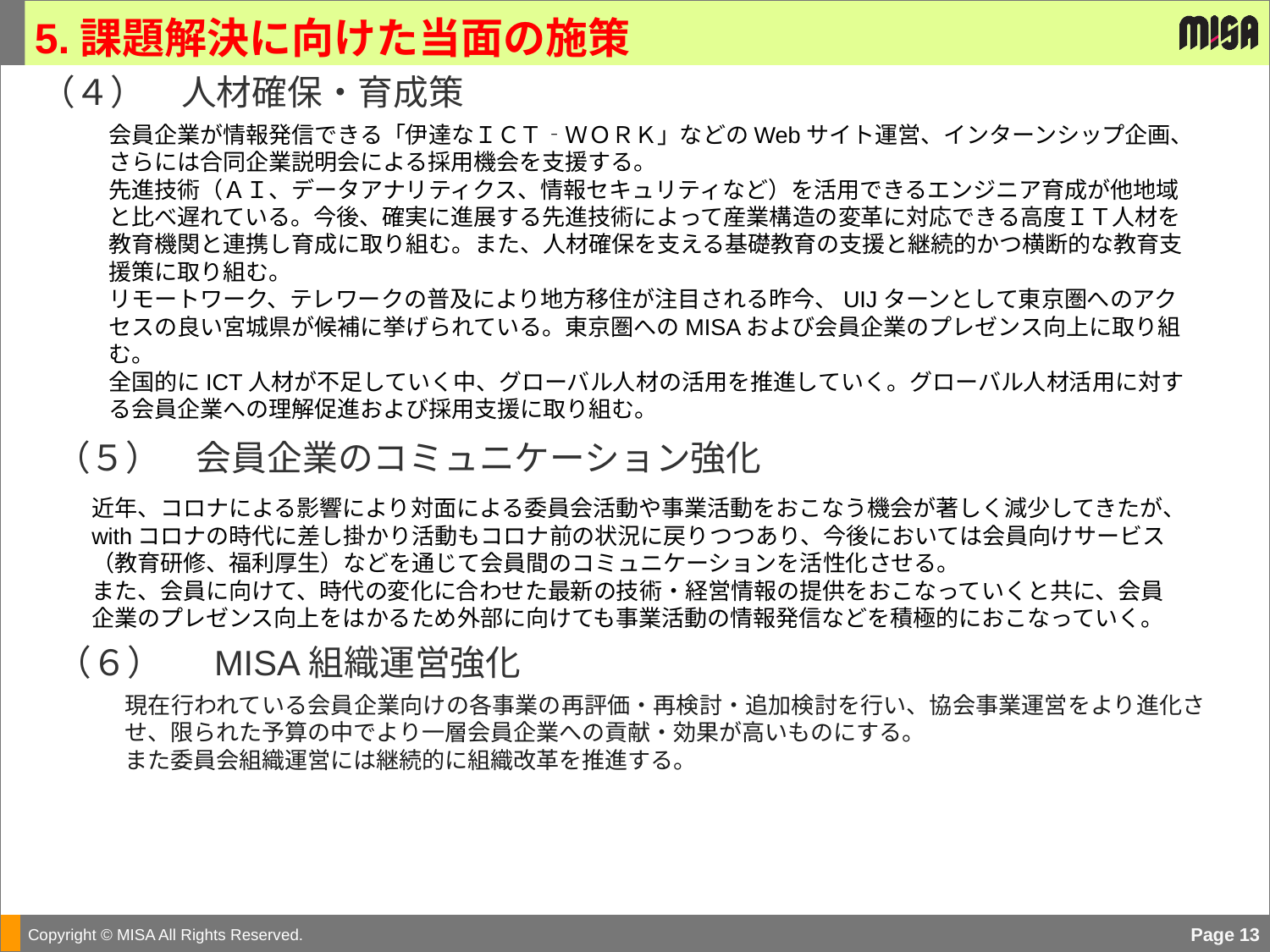

5.課題解決に向けた当面の施策
（４）　人材確保・育成策
会員企業が情報発信できる「伊達なＩＣＴ‐ＷＯＲＫ」などのWebサイト運営、インターンシップ企画、さらには合同企業説明会による採用機会を支援する。
先進技術（ＡＩ、データアナリティクス、情報セキュリティなど）を活用できるエンジニア育成が他地域と比べ遅れている。今後、確実に進展する先進技術によって産業構造の変革に対応できる高度ＩＴ人材を教育機関と連携し育成に取り組む。また、人材確保を支える基礎教育の支援と継続的かつ横断的な教育支援策に取り組む。
リモートワーク、テレワークの普及により地方移住が注目される昨今、UIJターンとして東京圏へのアクセスの良い宮城県が候補に挙げられている。東京圏へのMISAおよび会員企業のプレゼンス向上に取り組む。
全国的にICT人材が不足していく中、グローバル人材の活用を推進していく。グローバル人材活用に対する会員企業への理解促進および採用支援に取り組む。

（５）　会員企業のコミュニケーション強化
近年、コロナによる影響により対面による委員会活動や事業活動をおこなう機会が著しく減少してきたが、withコロナの時代に差し掛かり活動もコロナ前の状況に戻りつつあり、今後においては会員向けサービス（教育研修、福利厚生）などを通じて会員間のコミュニケーションを活性化させる。
また、会員に向けて、時代の変化に合わせた最新の技術・経営情報の提供をおこなっていくと共に、会員企業のプレゼンス向上をはかるため外部に向けても事業活動の情報発信などを積極的におこなっていく。
（６）　 MISA組織運営強化
現在行われている会員企業向けの各事業の再評価・再検討・追加検討を行い、協会事業運営をより進化させ、限られた予算の中でより一層会員企業への貢献・効果が高いものにする。
また委員会組織運営には継続的に組織改革を推進する。